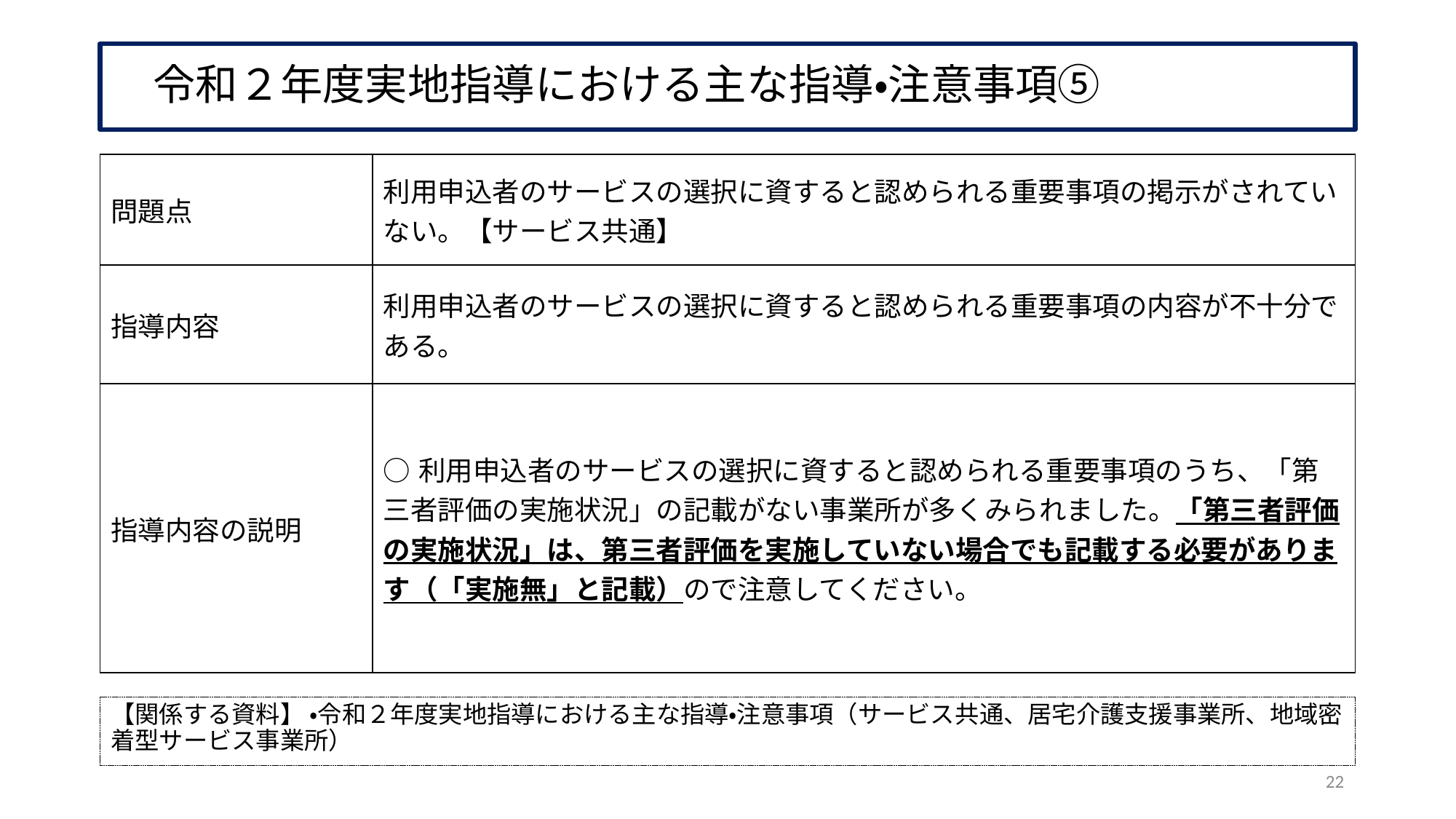

# 令和２年度実地指導における主な指導・注意事項⑤
| 問題点 | 利用申込者のサービスの選択に資すると認められる重要事項の掲示がされていない。【サービス共通】 |
| --- | --- |
| 指導内容 | 利用申込者のサービスの選択に資すると認められる重要事項の内容が不十分である。 |
| 指導内容の説明 | ○利用申込者のサービスの選択に資すると認められる重要事項のうち、「第三者評価の実施状況」の記載がない事業所が多くみられました。「第三者評価の実施状況」は、第三者評価を実施していない場合でも記載する必要があります（「実施無」と記載）ので注意してください。 |
【関係する資料】 ・令和２年度実地指導における主な指導・注意事項（サービス共通、居宅介護支援事業所、地域密着型サービス事業所）
22